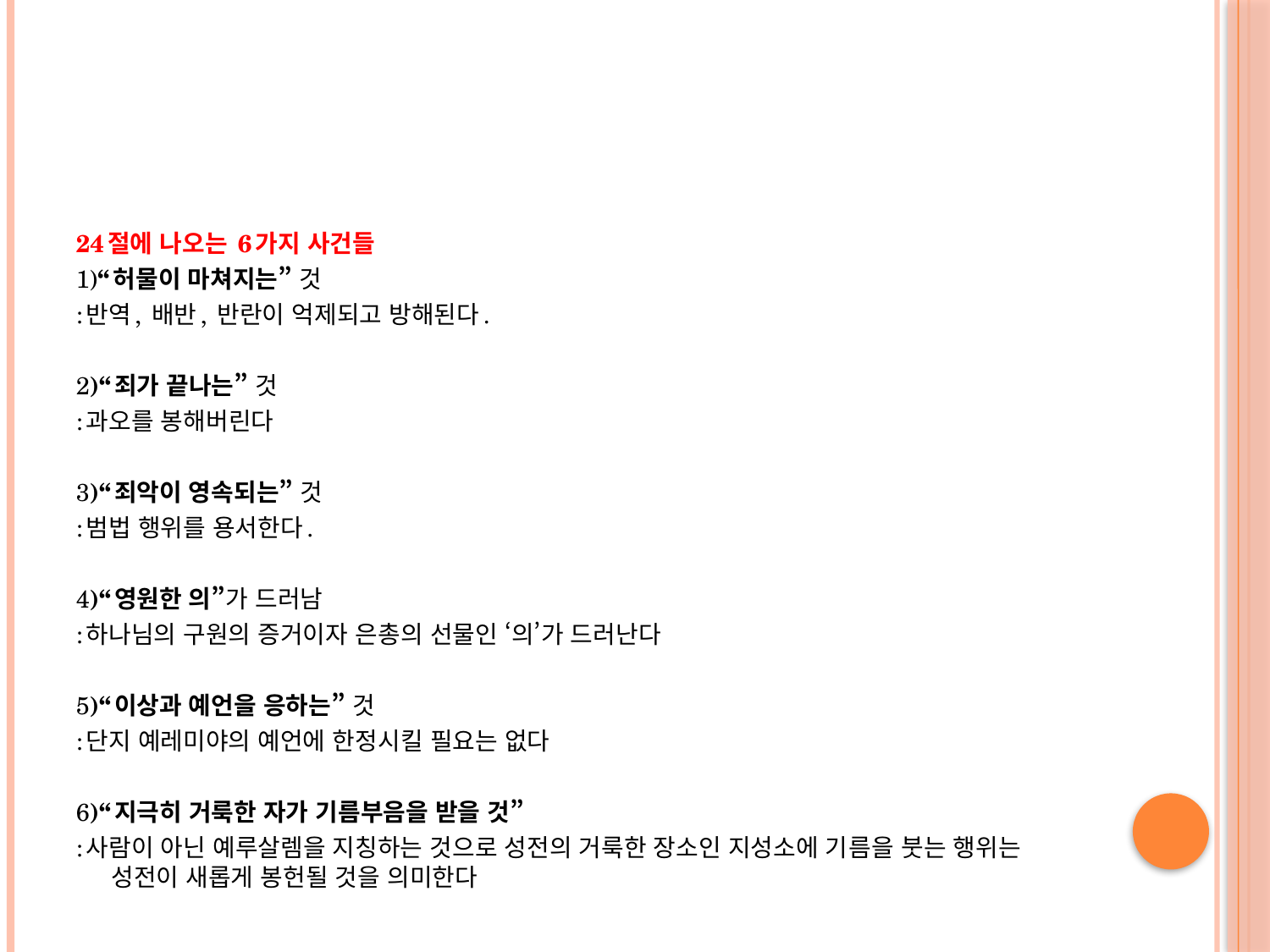

#
24절에 나오는 6가지 사건들
1)“허물이 마쳐지는” 것
:반역, 배반, 반란이 억제되고 방해된다.

2)“죄가 끝나는” 것
:과오를 봉해버린다

3)“죄악이 영속되는” 것
:범법 행위를 용서한다.

4)“영원한 의”가 드러남
:하나님의 구원의 증거이자 은총의 선물인 ‘의’가 드러난다

5)“이상과 예언을 응하는” 것
:단지 예레미야의 예언에 한정시킬 필요는 없다

6)“지극히 거룩한 자가 기름부음을 받을 것”
:사람이 아닌 예루살렘을 지칭하는 것으로 성전의 거룩한 장소인 지성소에 기름을 붓는 행위는 성전이 새롭게 봉헌될 것을 의미한다